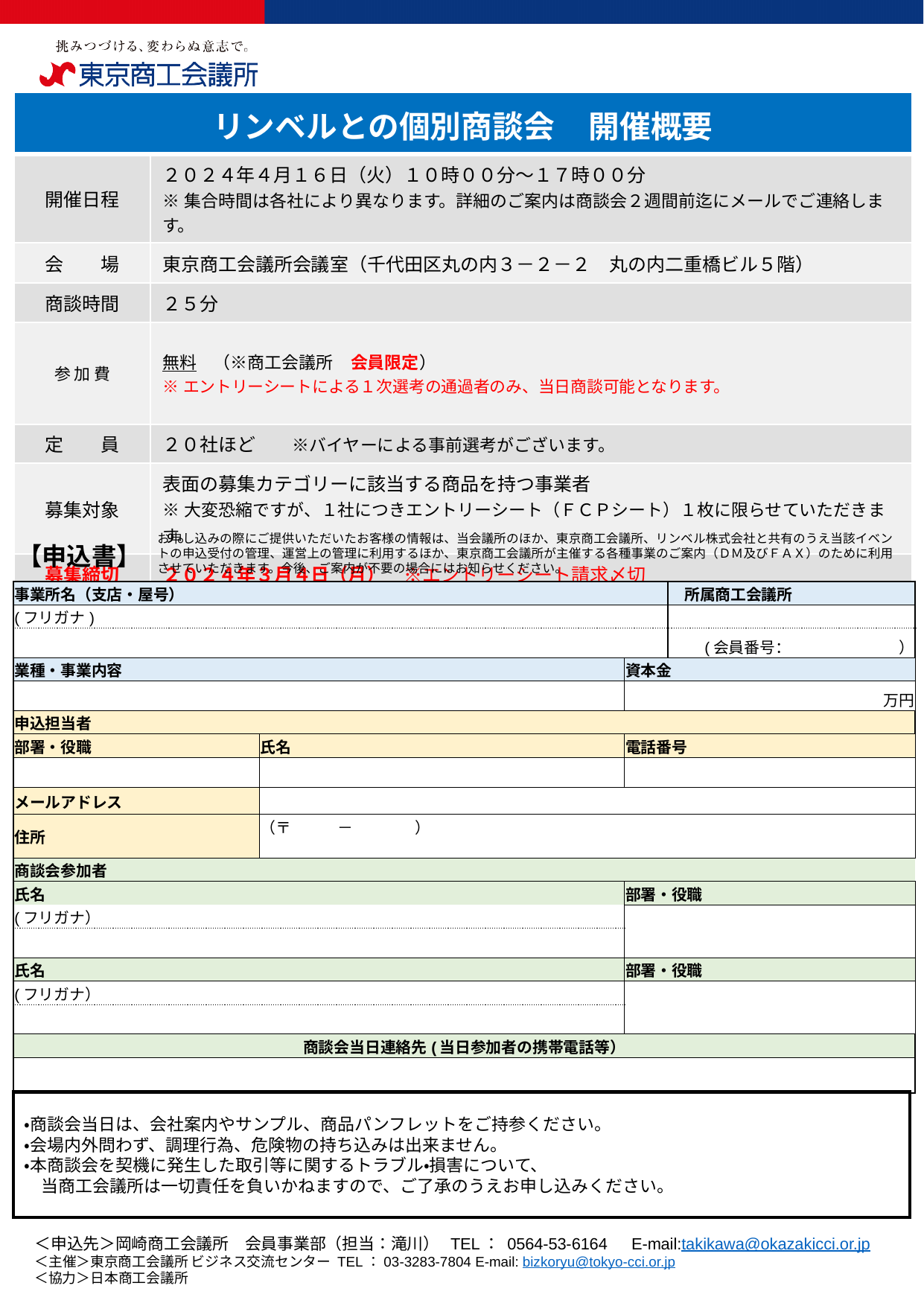

| リンベルとの個別商談会　開催概要 |  |
| --- | --- |
| 開催日程 | ２０２４年４月１６日（火）１０時００分～１７時００分 ※集合時間は各社により異なります。詳細のご案内は商談会２週間前迄にメールでご連絡します。 |
| 会　　場 | 東京商工会議所会議室（千代田区丸の内３－２－２　丸の内二重橋ビル５階） |
| 商談時間 | ２５分 |
| 参 加 費 | 無料　（※商工会議所　会員限定） ※エントリーシートによる１次選考の通過者のみ、当日商談可能となります。 |
| 定　　員 | ２０社ほど　　※バイヤーによる事前選考がございます。 |
| 募集対象 | 表面の募集カテゴリーに該当する商品を持つ事業者 ※大変恐縮ですが、１社につきエントリーシート（ＦＣＰシート）１枚に限らせていただきます。 |
| 募集締切 | ２０２４年３月４日（月）　※エントリーシート請求〆切 |
お申し込みの際にご提供いただいたお客様の情報は、当会議所のほか、東京商工会議所、リンベル株式会社と共有のうえ当該イベントの申込受付の管理、運営上の管理に利用するほか、東京商工会議所が主催する各種事業のご案内（ＤＭ及びＦＡＸ）のために利用させていただきます。今後、ご案内が不要の場合にはお知らせください。
【申込書】

| 事業所名（支店・屋号） |  |  |  | 所属商工会議所 |
| --- | --- | --- | --- | --- |
| (フリガナ) |  |  |  |  |
|  |  |  |  | (会員番号：　　　　　　　） |
| 業種・事業内容 |  |  | 資本金 |  |
|  |  |  | 万円 |  |
| 申込担当者 |  |  |  |  |
| 部署・役職 | 氏名 |  | 電話番号 |  |
|  |  |  |  |  |
| メールアドレス |  |  |  |  |
| 住所 | （〒　　　－　　　　） |  |  |  |
| 商談会参加者 |  |  |  |  |
| 氏名 |  |  | 部署・役職 |  |
| (フリガナ） |  |  |  |  |
|  |  |  |  |  |
| 氏名 |  |  | 部署・役職 |  |
| (フリガナ） |  |  |  |  |
|  |  |  |  |  |
| 商談会当日連絡先(当日参加者の携帯電話等） |  |  |  |  |
|  |  |  |  |  |
・商談会当日は、会社案内やサンプル、商品パンフレットをご持参ください。
・会場内外問わず、調理行為、危険物の持ち込みは出来ません。
・本商談会を契機に発生した取引等に関するトラブル・損害について、
　当商工会議所は一切責任を負いかねますので、ご了承のうえお申し込みください。
＜申込先＞岡崎商工会議所　会員事業部（担当：滝川）  TEL： 0564-53-6164　E-mail:takikawa@okazakicci.or.jp
＜主催＞東京商工会議所 ビジネス交流センター TEL：03-3283-7804 E-mail: bizkoryu@tokyo-cci.or.jp
＜協力＞日本商工会議所